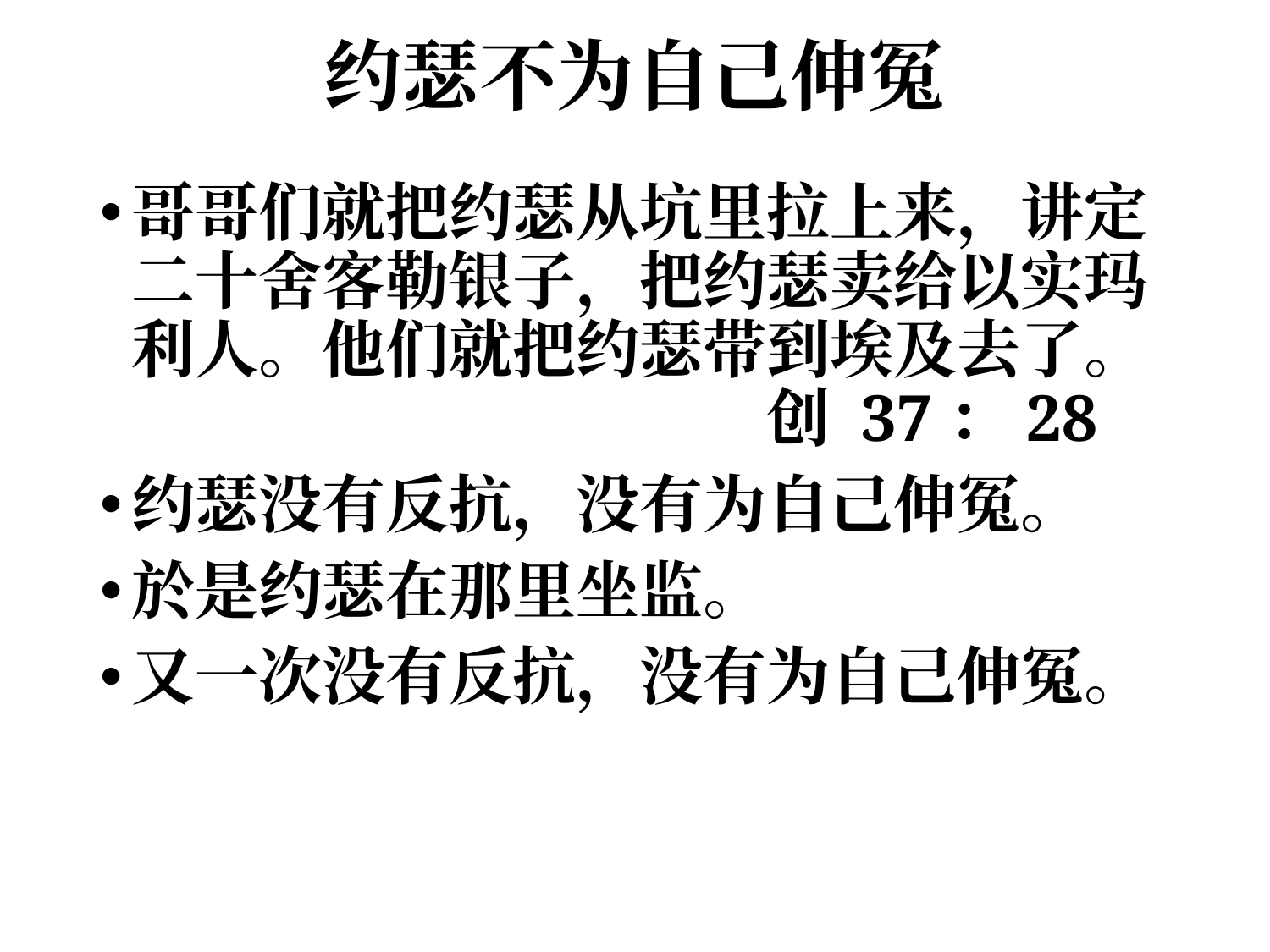

# 约瑟不为自己伸冤
哥哥们就把约瑟从坑里拉上来，讲定二十舍客勒银子，把约瑟卖给以实玛利人。他们就把约瑟带到埃及去了。					创 37：28
约瑟没有反抗，没有为自己伸冤。
於是约瑟在那里坐监。
又一次没有反抗，没有为自己伸冤。